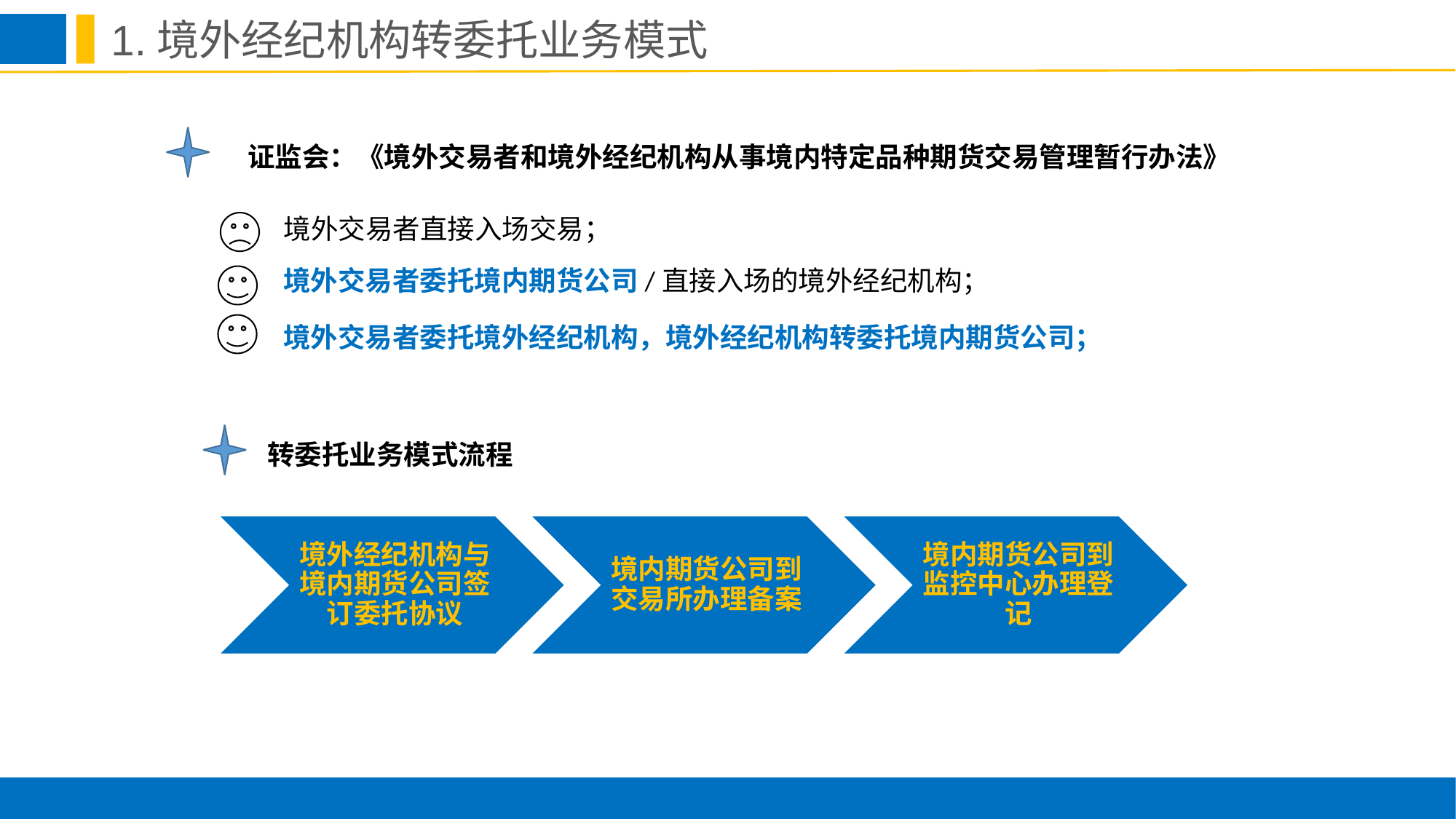

1.境外经纪机构转委托业务模式

证监会：《境外交易者和境外经纪机构从事境内特定品种期货交易管理暂行办法》
境外交易者直接入场交易；

境外交易者委托境内期货公司/直接入场的境外经纪机构；

境外交易者委托境外经纪机构，境外经纪机构转委托境内期货公司；

转委托业务模式流程
境外经纪机构与境内期货公司签订委托协议
境内期货公司到交易所办理备案
境内期货公司到监控中心办理登记